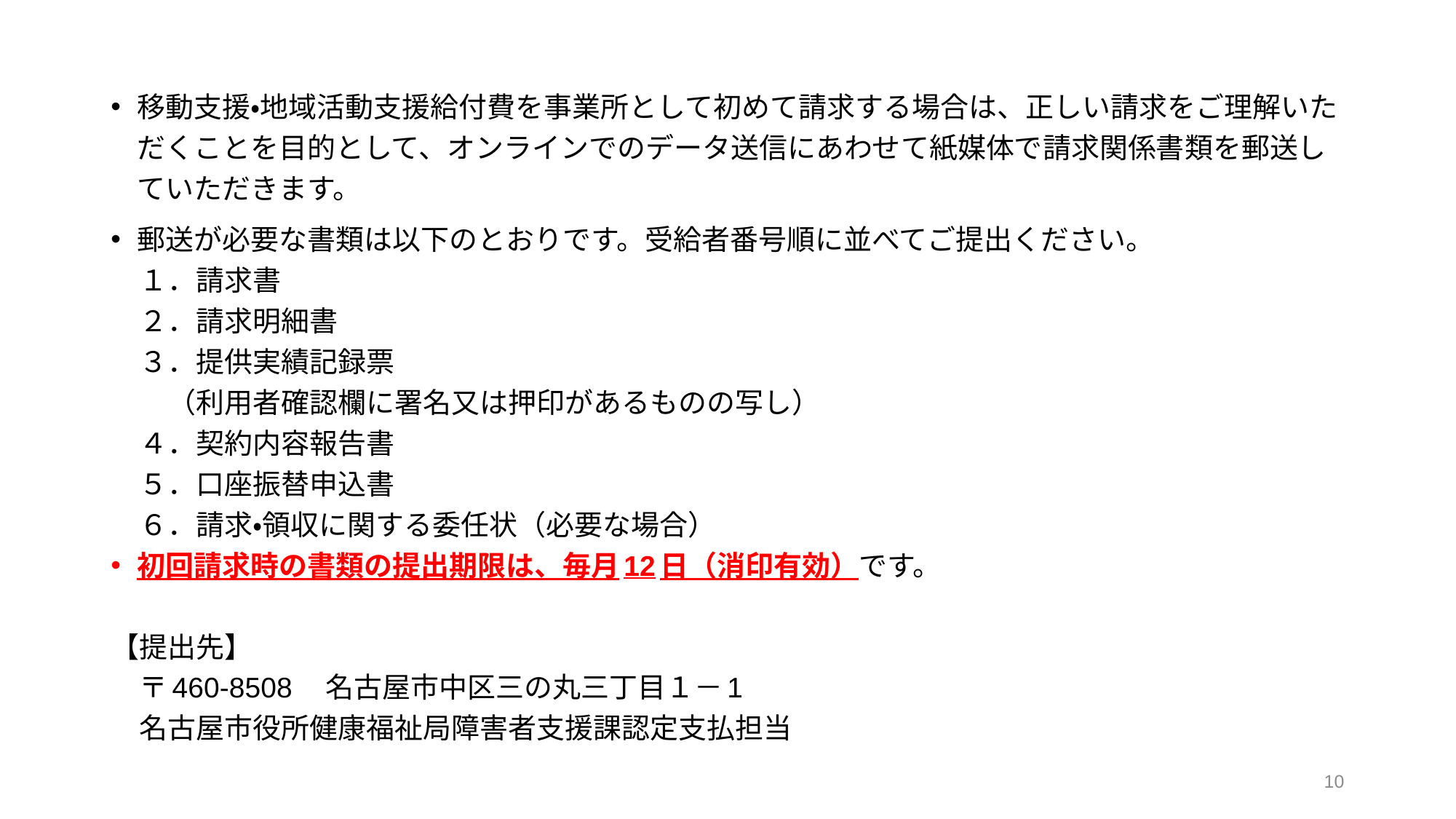

移動支援・地域活動支援給付費を事業所として初めて請求する場合は、正しい請求をご理解いただくことを目的として、オンラインでのデータ送信にあわせて紙媒体で請求関係書類を郵送していただきます。
郵送が必要な書類は以下のとおりです。受給者番号順に並べてご提出ください。
　１．請求書
　２．請求明細書
　３．提供実績記録票
　　（利用者確認欄に署名又は押印があるものの写し）
　４．契約内容報告書
　５．口座振替申込書
　６．請求・領収に関する委任状（必要な場合）
初回請求時の書類の提出期限は、毎月12日（消印有効）です。

【提出先】
　〒460-8508　名古屋市中区三の丸三丁目１－1
　名古屋市役所健康福祉局障害者支援課認定支払担当
10